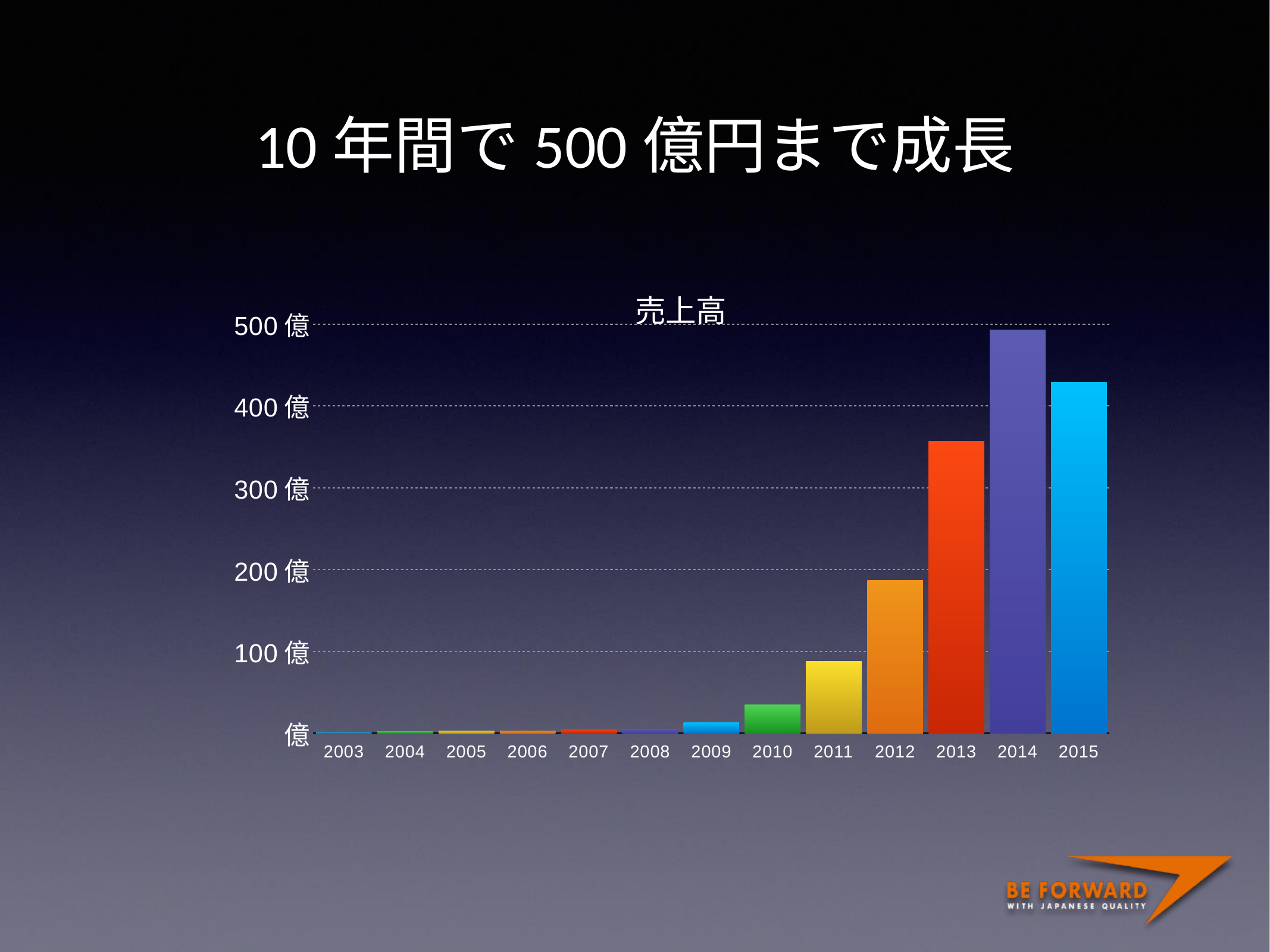

# 10年間で500億円まで成長

### Chart: 売上高

| Category |  |
|---|---|
| 2003 | 0.1331 |
| 2004 | 1.99947 |
| 2005 | 2.30195999999999 |
| 2006 | 2.68263 |
| 2007 | 4.0 |
| 2008 | 5.11821 |
| 2009 | 12.65 |
| 2010 | 34.6199999999999 |
| 2011 | 87.81 |
| 2012 | 187.0 |
| 2013 | 356.9 |
| 2014 | 493.0 |
| 2015 | 429.0 |